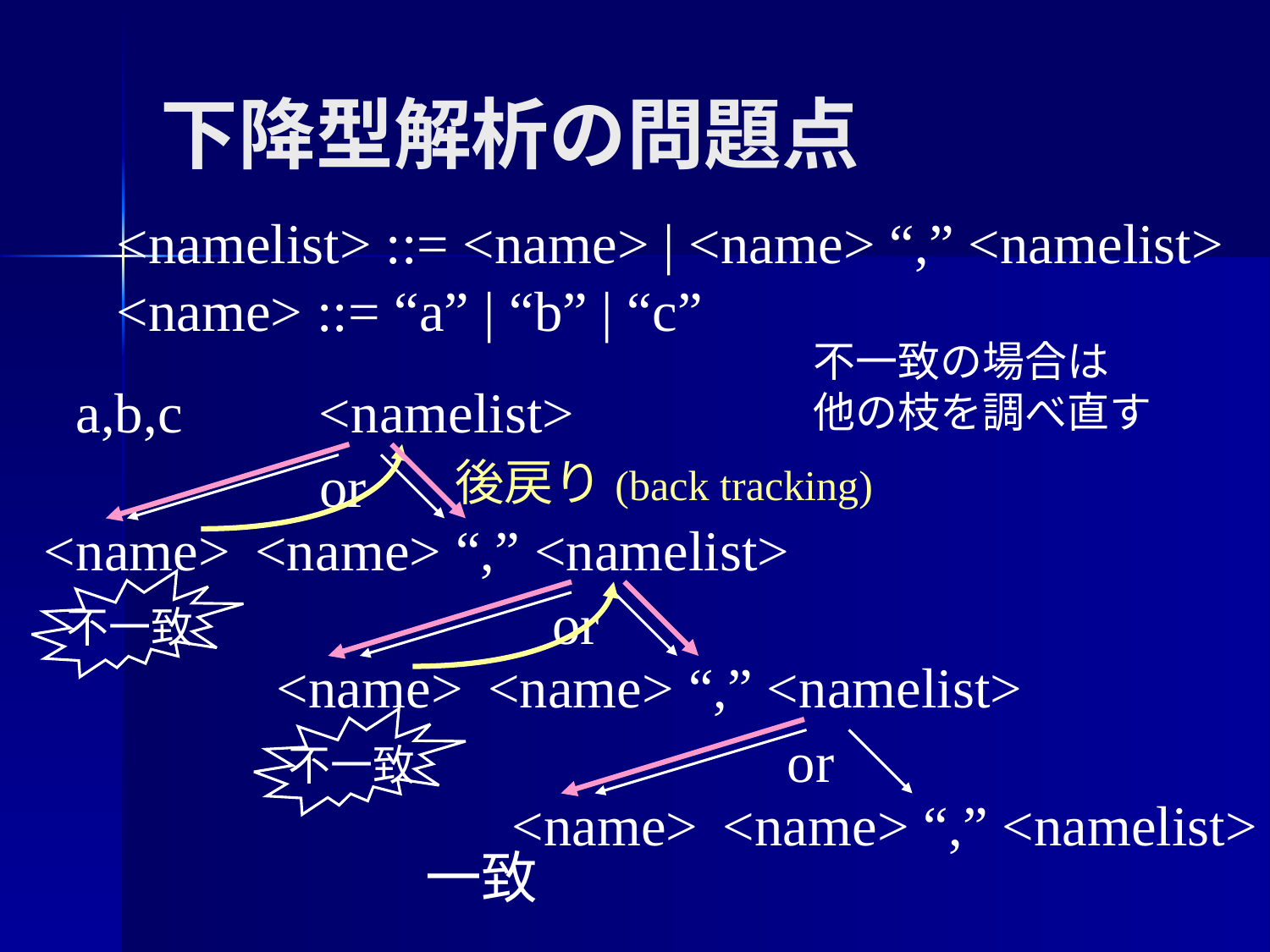

# 下降型解析の問題点
<namelist> ::= <name> | <name> “,” <namelist>
<name> ::= “a” | “b” | “c”
不一致の場合は
他の枝を調べ直す
a,b,c
<namelist>
or

<name>
<name> “,” <namelist>

後戻り(back tracking)

不一致
or

<name>
<name> “,” <namelist>

不一致
or

<name>
<name> “,” <namelist>

一致